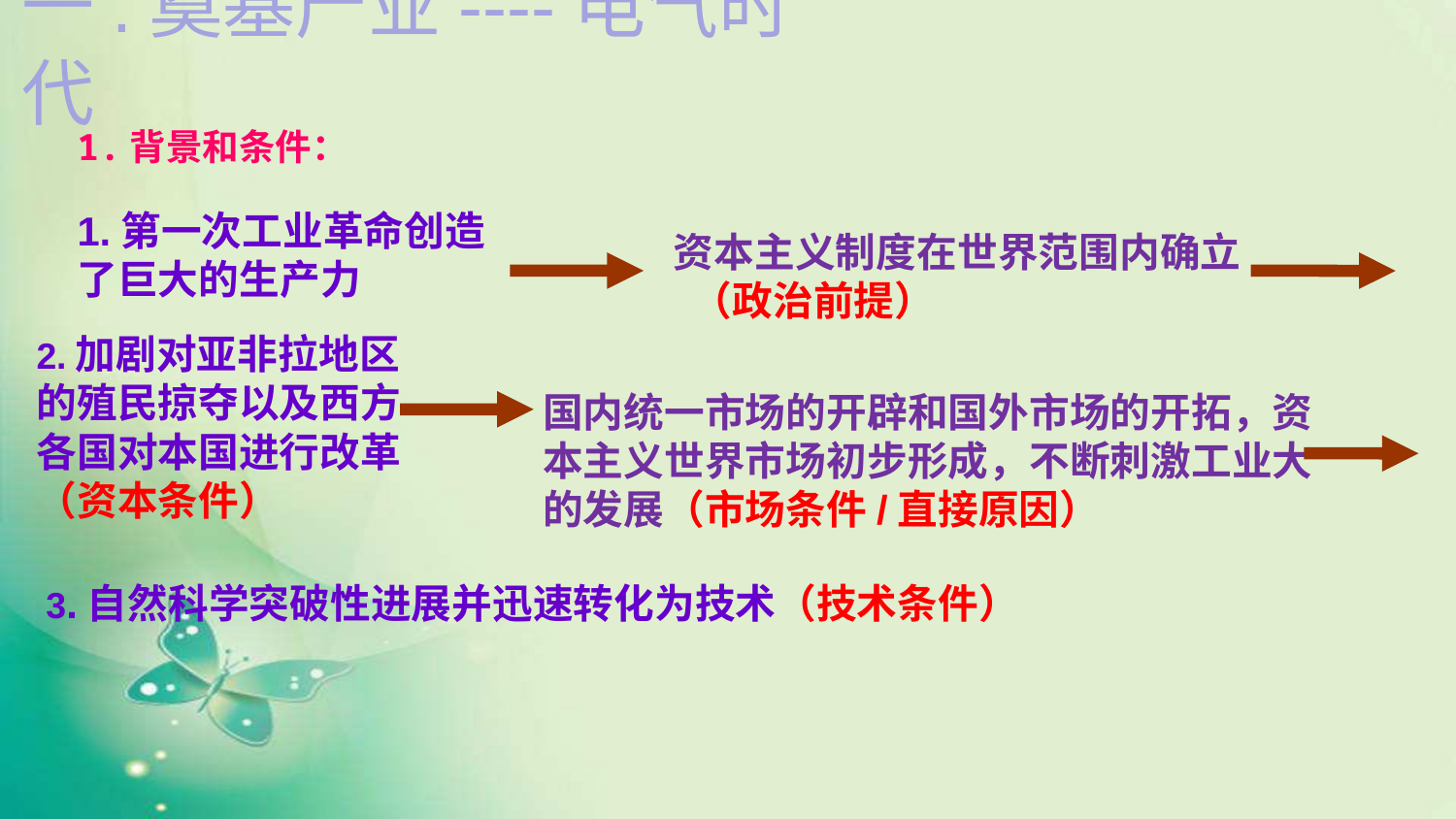

一.奠基产业----电气时代
1.背景和条件：
1.第一次工业革命创造了巨大的生产力
资本主义制度在世界范围内确立    （政治前提）

2.加剧对亚非拉地区的殖民掠夺以及西方各国对本国进行改革（资本条件）
国内统一市场的开辟和国外市场的开拓，资本主义世界市场初步形成，不断刺激工业大的发展（市场条件/直接原因）

3.自然科学突破性进展并迅速转化为技术（技术条件）